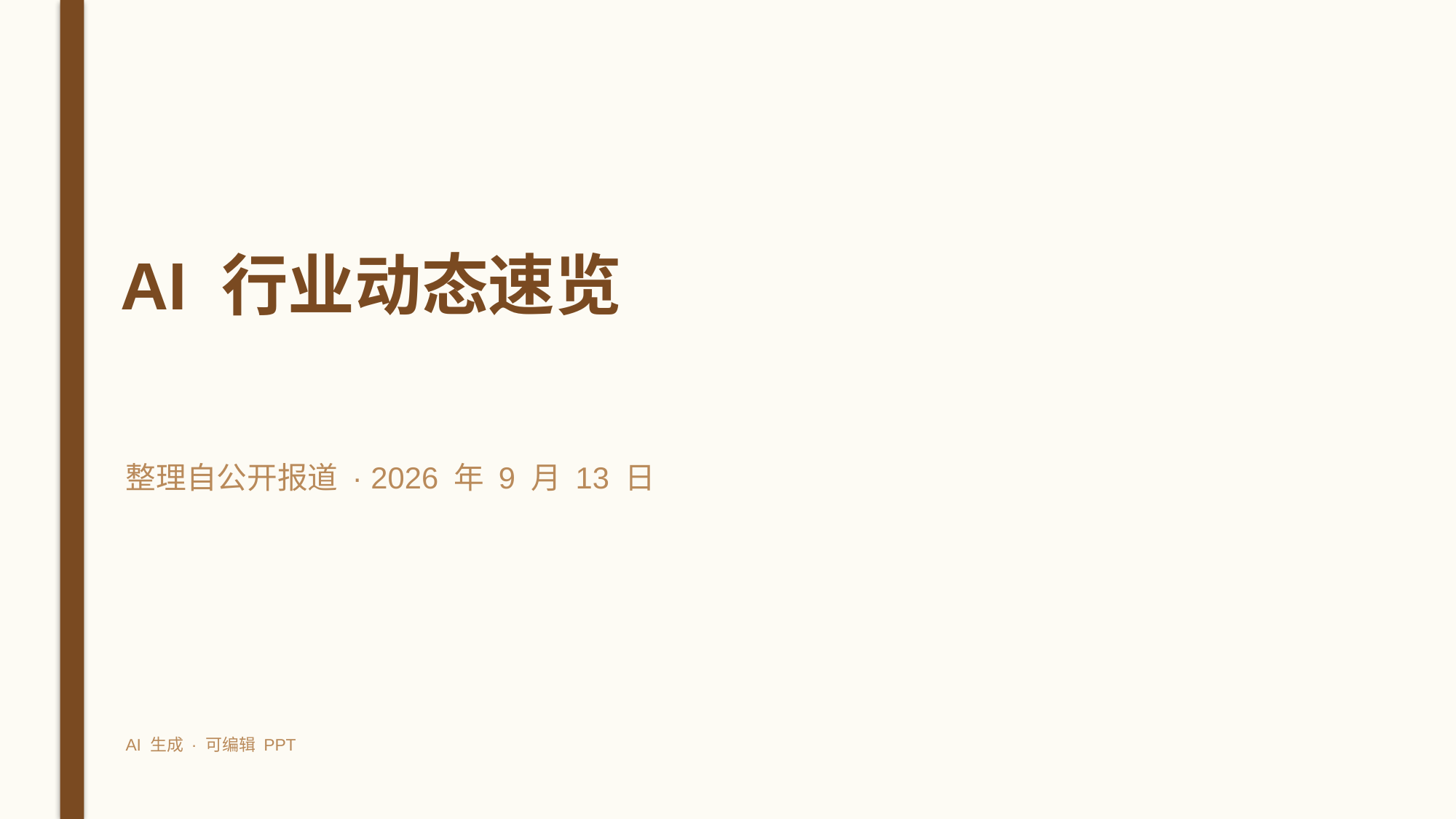

AI 行业动态速览
整理自公开报道 · 2026 年 9 月 13 日
AI 生成 · 可编辑 PPT